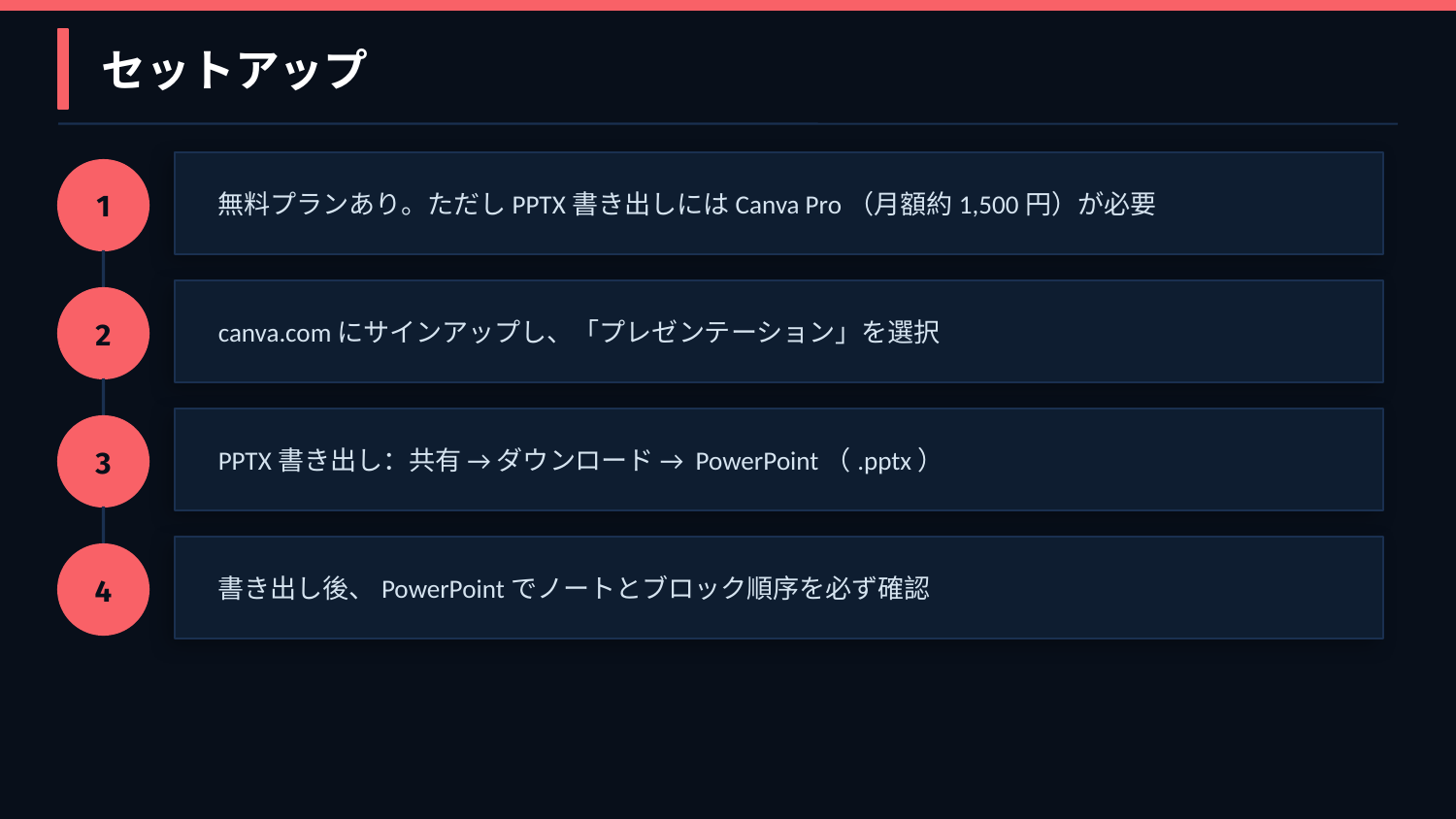

セットアップ

無料プランあり。ただしPPTX書き出しにはCanva Pro（月額約1,500円）が必要

1

canva.comにサインアップし、「プレゼンテーション」を選択

2

PPTX書き出し：共有 → ダウンロード → PowerPoint（.pptx）

3

書き出し後、PowerPointでノートとブロック順序を必ず確認

4